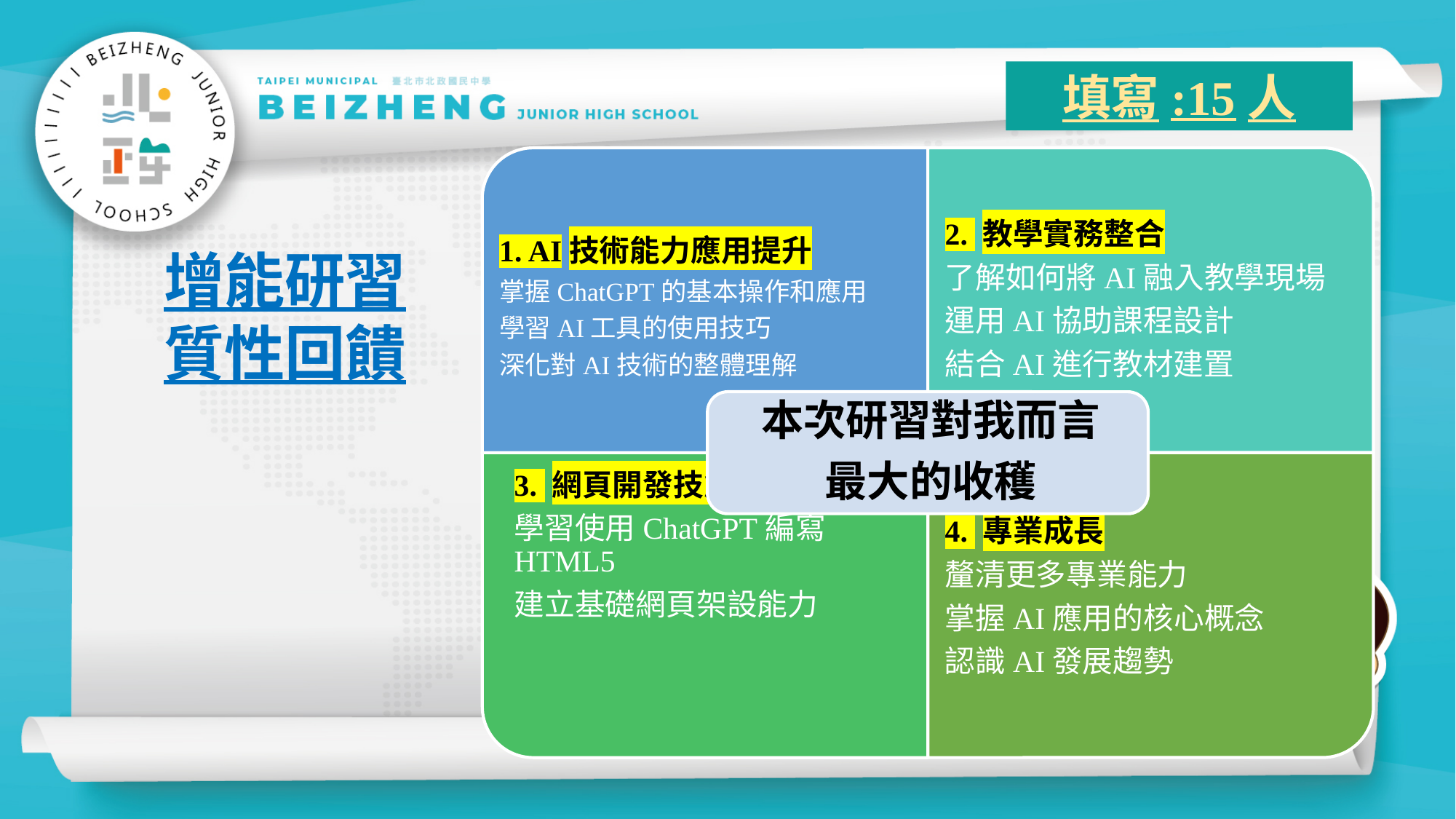

填寫:15人
1. AI技術能力應用提升
掌握ChatGPT的基本操作和應用
學習AI工具的使用技巧
深化對AI技術的整體理解
2. 教學實務整合
了解如何將AI融入教學現場
運用AI協助課程設計
結合AI進行教材建置
3. 網頁開發技能
學習使用ChatGPT編寫HTML5
建立基礎網頁架設能力
4. 專業成長
釐清更多專業能力
掌握AI應用的核心概念
認識AI發展趨勢
本次研習對我而言
最大的收穫
增能研習
質性回饋